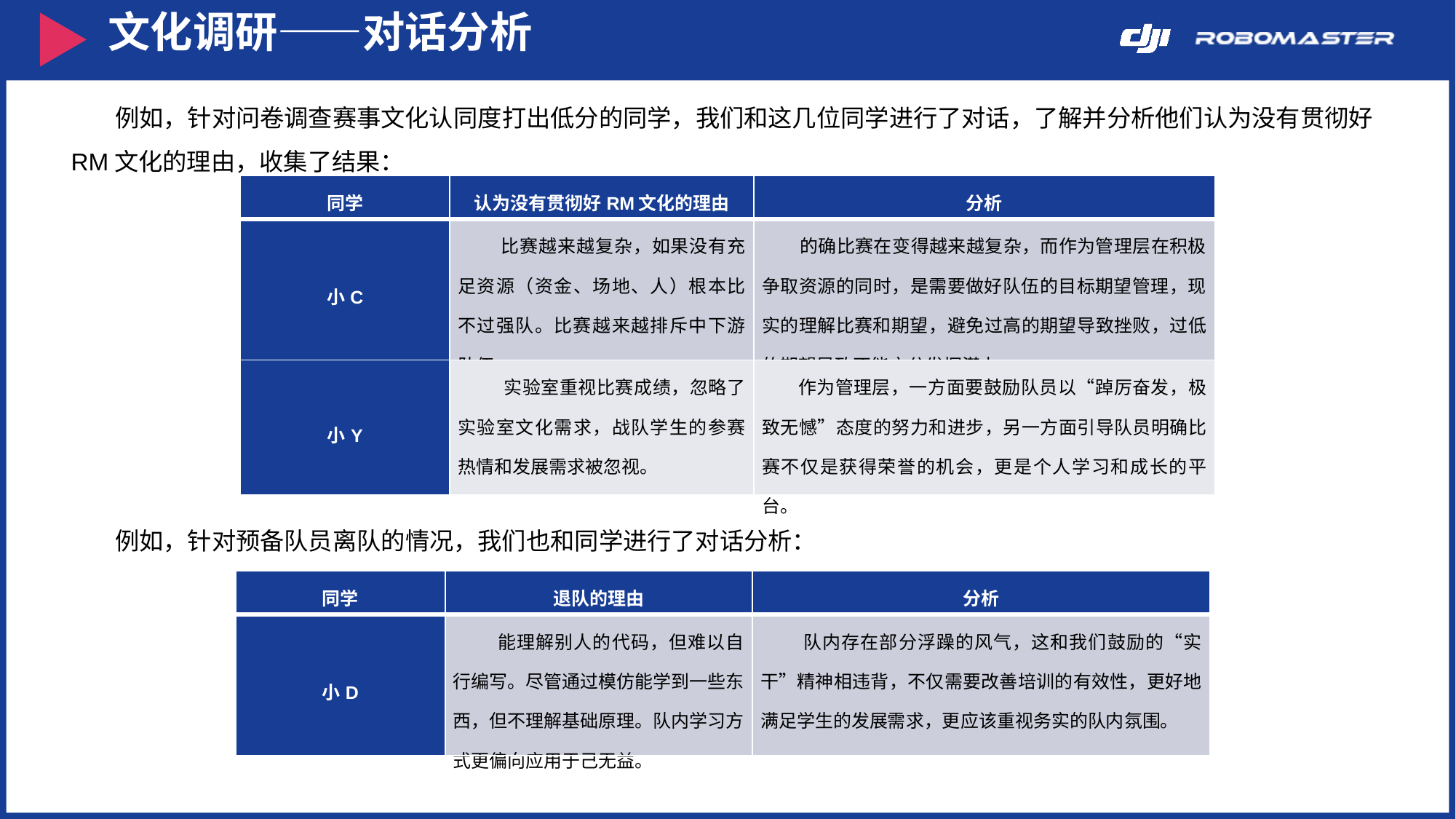

文化调研——对话分析
       例如，针对问卷调查赛事文化认同度打出低分的同学，我们和这几位同学进行了对话，了解并分析他们认为没有贯彻好RM文化的理由，收集了结果：
| 同学 | 认为没有贯彻好RM文化的理由 | 分析 |
| --- | --- | --- |
| 小C | 比赛越来越复杂，如果没有充足资源（资金、场地、人）根本比不过强队。比赛越来越排斥中下游队伍。 | 的确比赛在变得越来越复杂，而作为管理层在积极争取资源的同时，是需要做好队伍的目标期望管理，现实的理解比赛和期望，避免过高的期望导致挫败，过低的期望导致不能充分发挥潜力。 |
| 小Y | 实验室重视比赛成绩，忽略了实验室文化需求，战队学生的参赛热情和发展需求被忽视。 | 作为管理层，一方面要鼓励队员以“踔厉奋发，极致无憾”态度的努力和进步，另一方面引导队员明确比赛不仅是获得荣誉的机会，更是个人学习和成长的平台。 |
       例如，针对预备队员离队的情况，我们也和同学进行了对话分析：
| 同学 | 退队的理由 | 分析 |
| --- | --- | --- |
| 小D | 能理解别人的代码，但难以自行编写。尽管通过模仿能学到一些东西，但不理解基础原理。队内学习方式更偏向应用于己无益。 | 队内存在部分浮躁的风气，这和我们鼓励的“实干”精神相违背，不仅需要改善培训的有效性，更好地满足学生的发展需求，更应该重视务实的队内氛围。 |